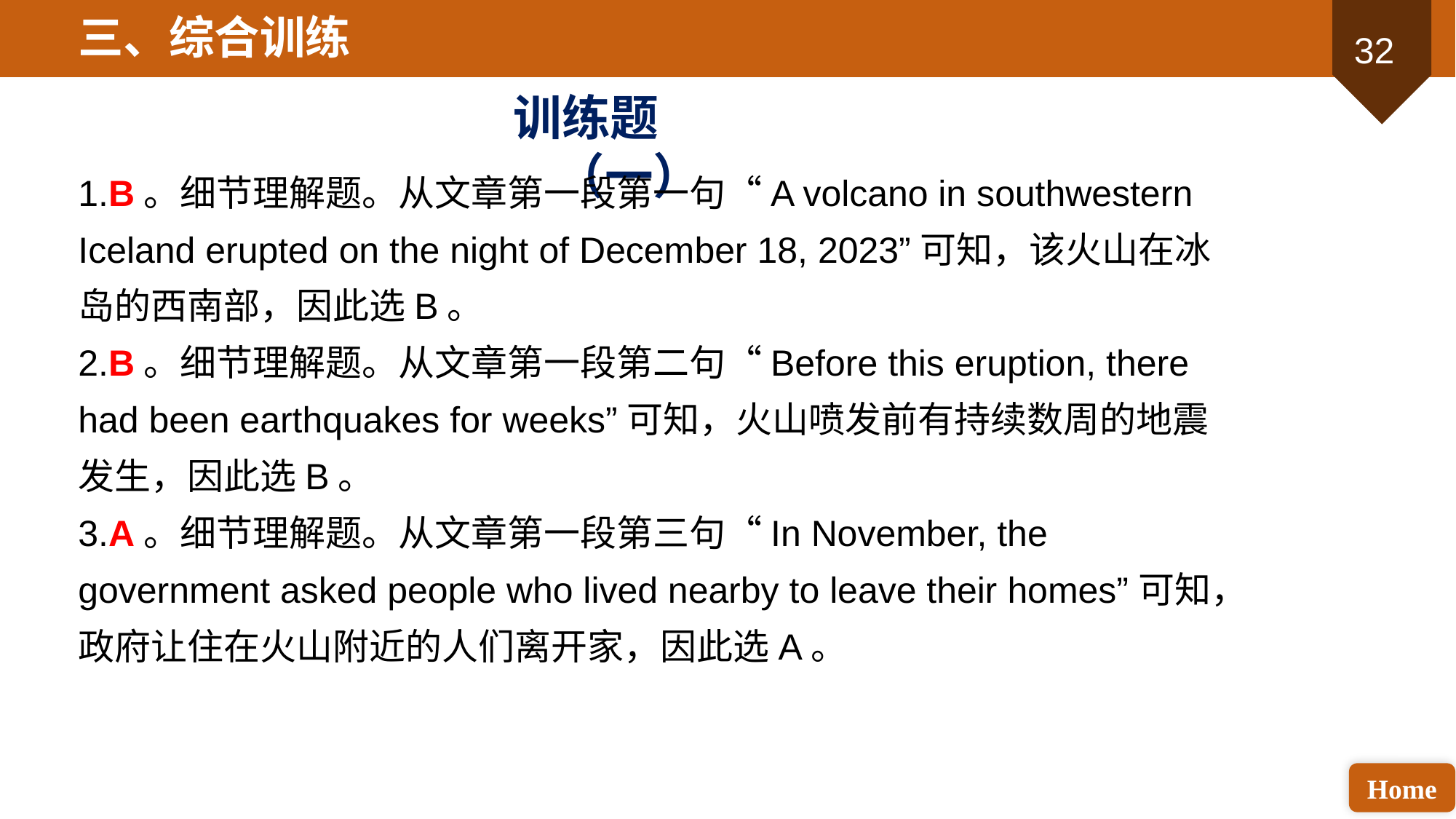

三、综合训练
训练题（一）
1.B。细节理解题。从文章第一段第一句“A volcano in southwestern Iceland erupted on the night of December 18, 2023”可知，该火山在冰岛的西南部，因此选B。
2.B。细节理解题。从文章第一段第二句“Before this eruption, there had been earthquakes for weeks”可知，火山喷发前有持续数周的地震发生，因此选B。
3.A。细节理解题。从文章第一段第三句“In November, the government asked people who lived nearby to leave their homes”可知，政府让住在火山附近的人们离开家，因此选A。